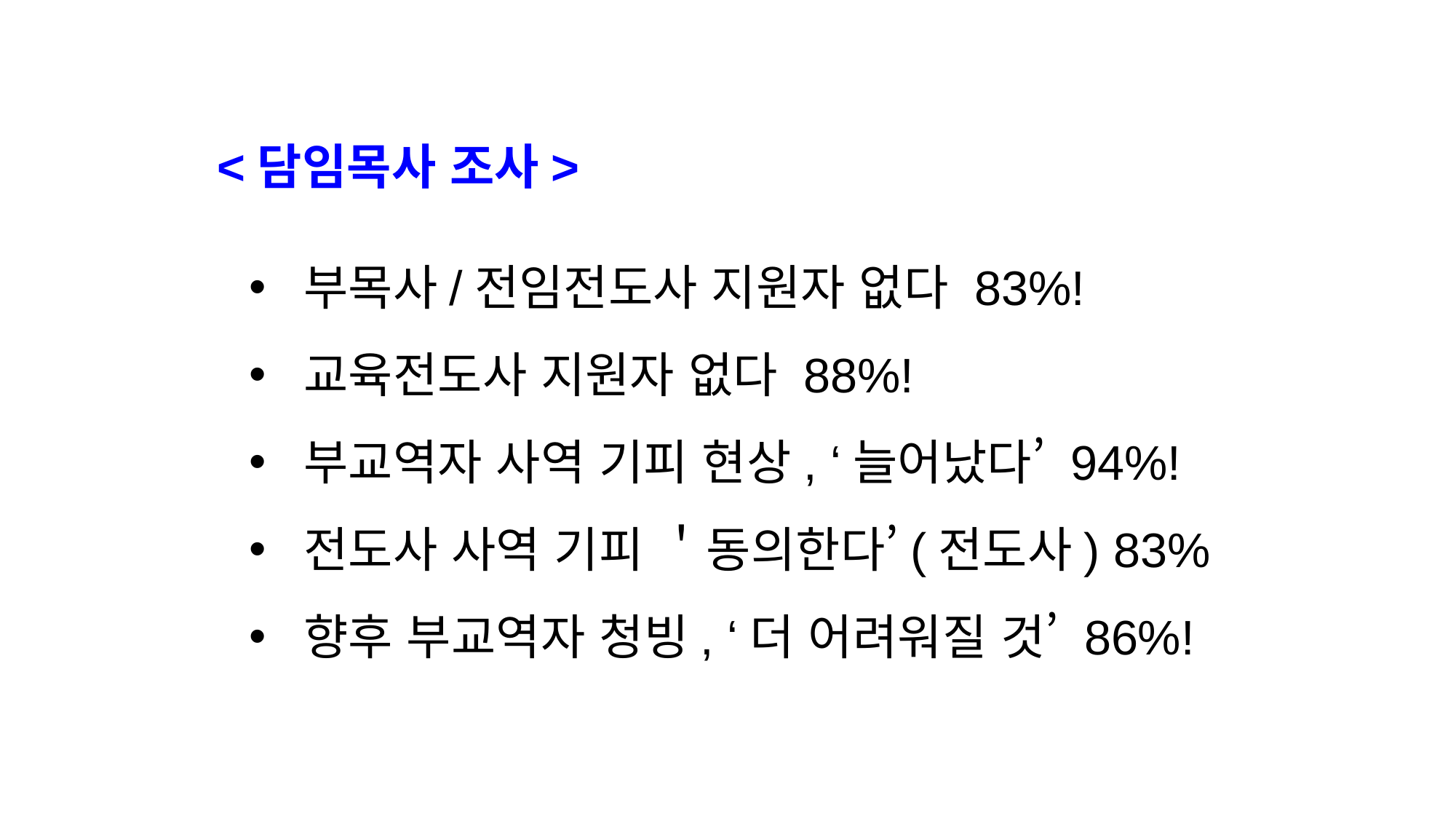

<담임목사 조사>
부목사/전임전도사 지원자 없다 83%!
교육전도사 지원자 없다 88%!
부교역자 사역 기피 현상, ‘늘어났다’ 94%!
전도사 사역 기피 ＇동의한다’(전도사) 83%
향후 부교역자 청빙, ‘더 어려워질 것’ 86%!